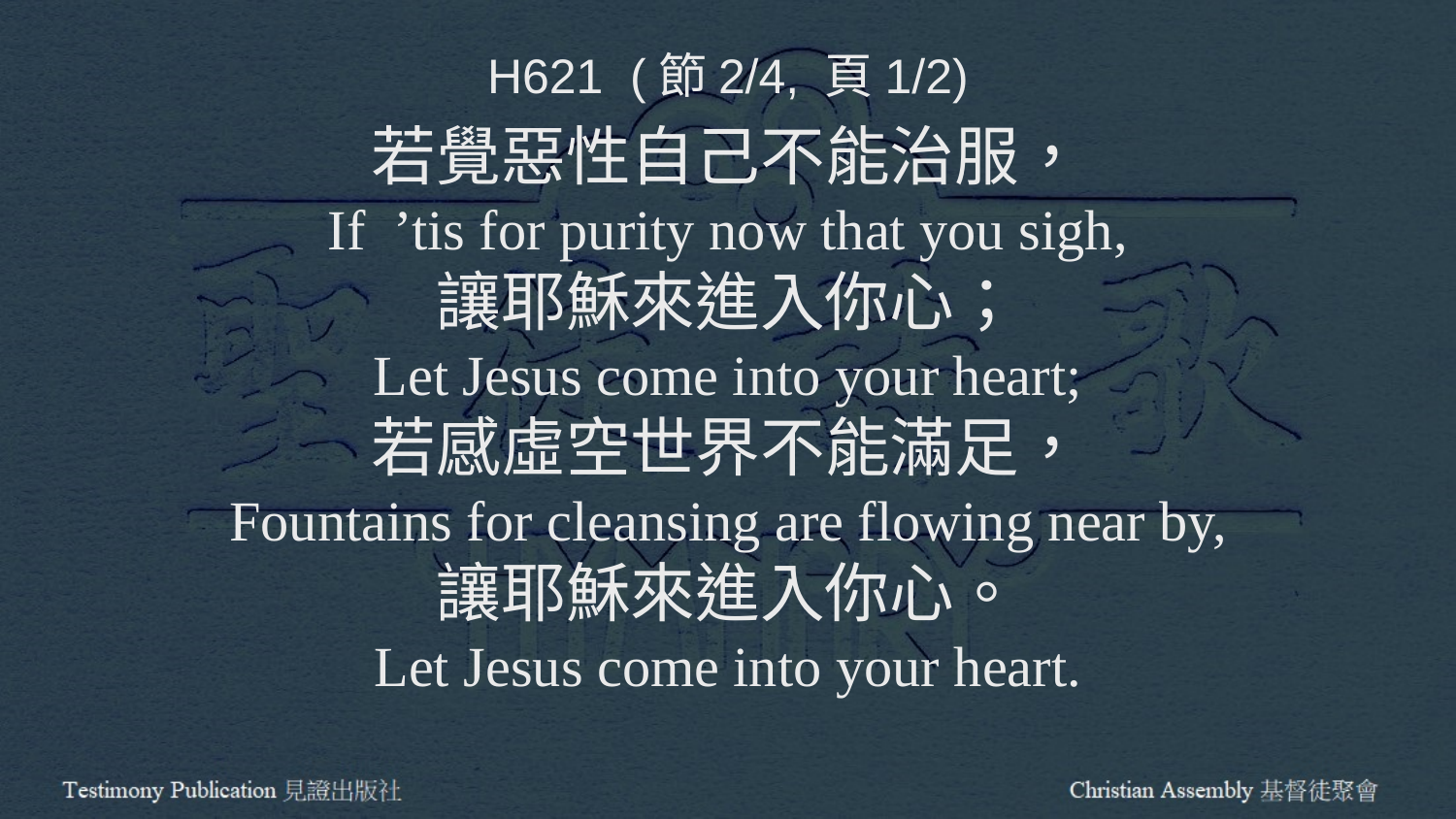

H621  (節2/4, 頁1/2)
若覺惡性自己不能治服，
If  ’tis for purity now that you sigh,
讓耶穌來進入你心；
Let Jesus come into your heart;
若感虛空世界不能滿足，
Fountains for cleansing are flowing near by,
讓耶穌來進入你心。
Let Jesus come into your heart.